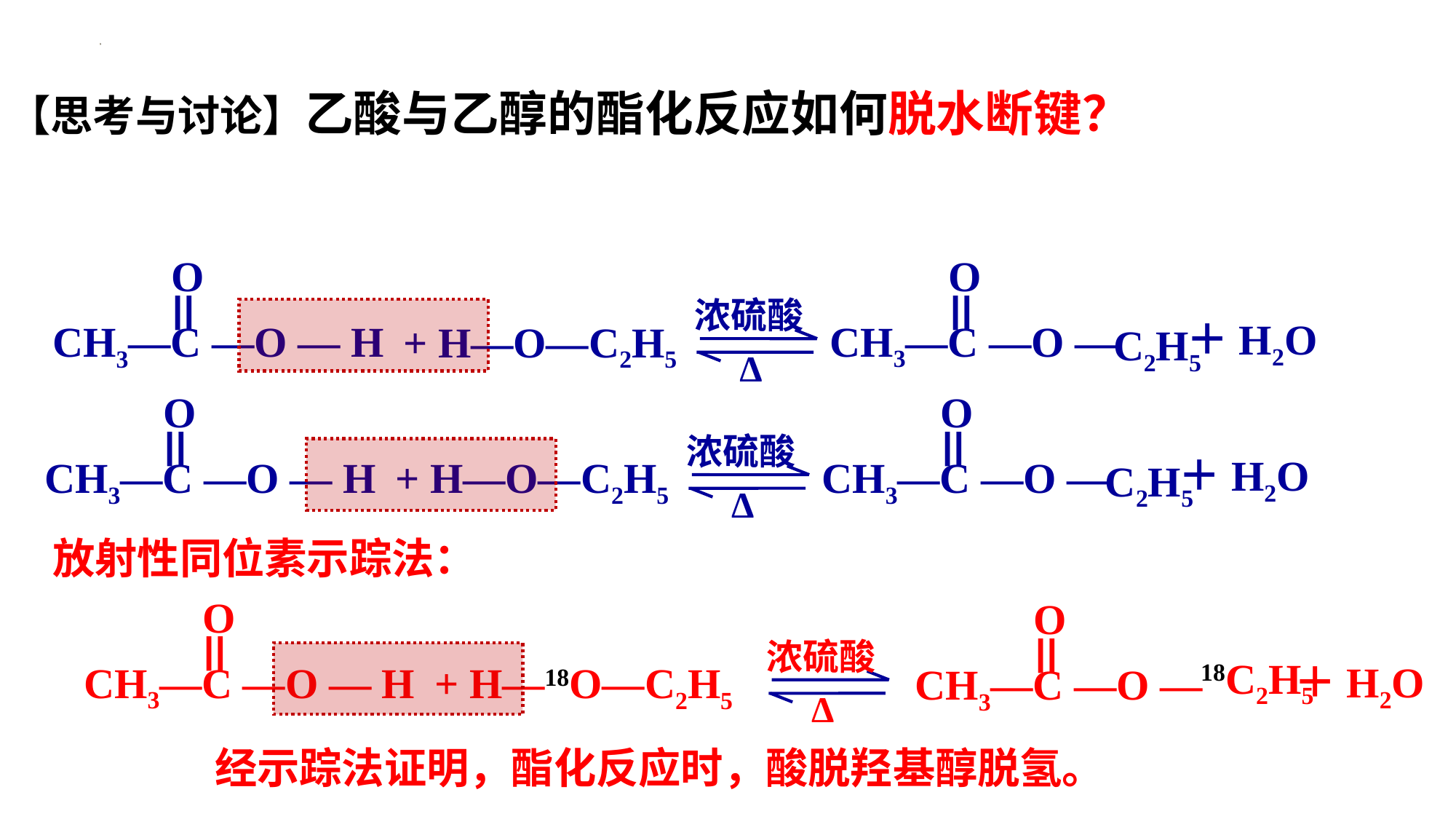

【思考与讨论】乙酸与乙醇的酯化反应如何脱水断键？
O
＝
CH3—C —O —
C2H5
＋H2O
浓硫酸

Δ
+ H—O—C2H5
O
＝
CH3—C —O — H

O
＝
CH3—C —O —
C2H5
＋H2O
浓硫酸

Δ
+ H—O—C2H5
O
＝
CH3—C —O — H

放射性同位素示踪法：
O
＝
CH3—C —O — H
O
＝
CH3—C —O —
18C2H5
＋H2O
浓硫酸

Δ

+ H—18O—C2H5
经示踪法证明，酯化反应时，酸脱羟基醇脱氢。